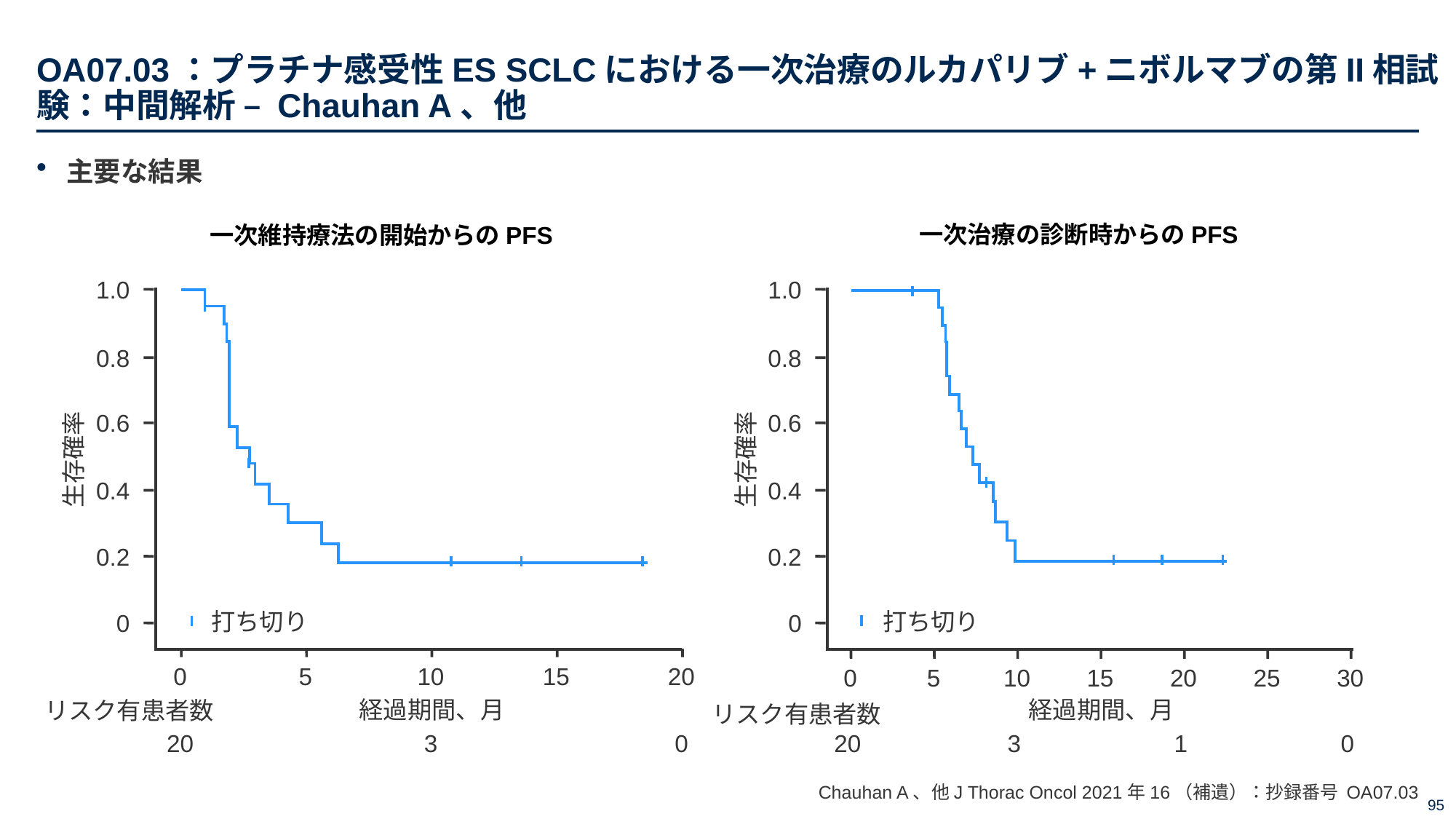

# OA07.03：プラチナ感受性ES SCLCにおける一次治療のルカパリブ+ニボルマブの第II相試験：中間解析 – Chauhan A、他
主要な結果
一次治療の診断時からのPFS
一次維持療法の開始からのPFS
1.0

0.8

0.6

生存確率
0.4

0.2

0

1.0

0.8

0.6

生存確率
0.4

0.2

0

打ち切り
打ち切り

0
5
10
15
20

0
5
10
15
20
25
30
経過期間、月
経過期間、月
リスク有患者数
リスク有患者数
20
3
0
20

3
1
0
Chauhan A、他J Thorac Oncol 2021年16（補遺）：抄録番号 OA07.03